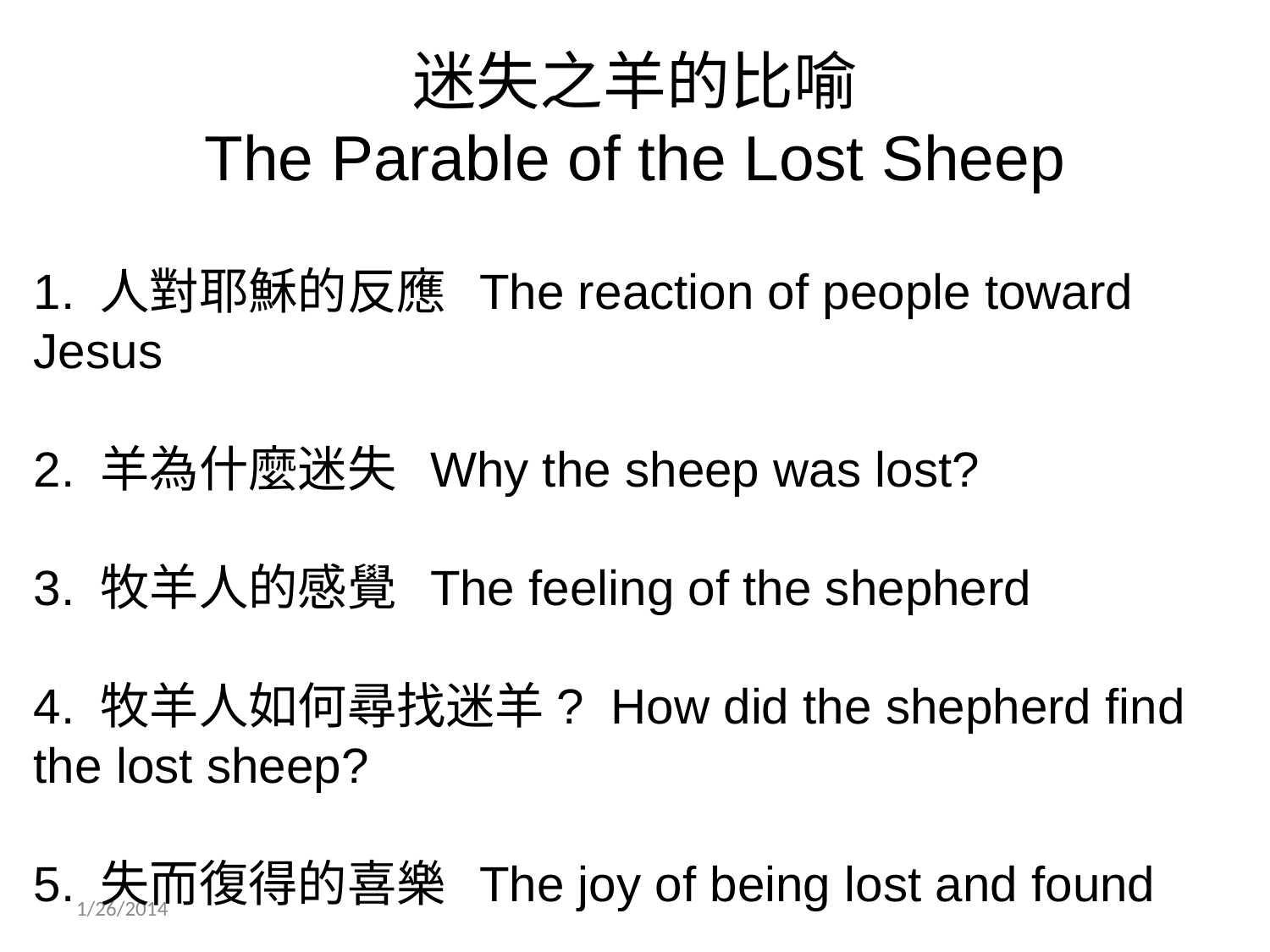

# 迷失之羊的比喻 The Parable of the Lost Sheep
1. 人對耶穌的反應  The reaction of people toward Jesus

2. 羊為什麼迷失  Why the sheep was lost?

3. 牧羊人的感覺  The feeling of the shepherd

4. 牧羊人如何尋找迷羊?  How did the shepherd find the lost sheep?

5. 失而復得的喜樂  The joy of being lost and found

1/26/2014